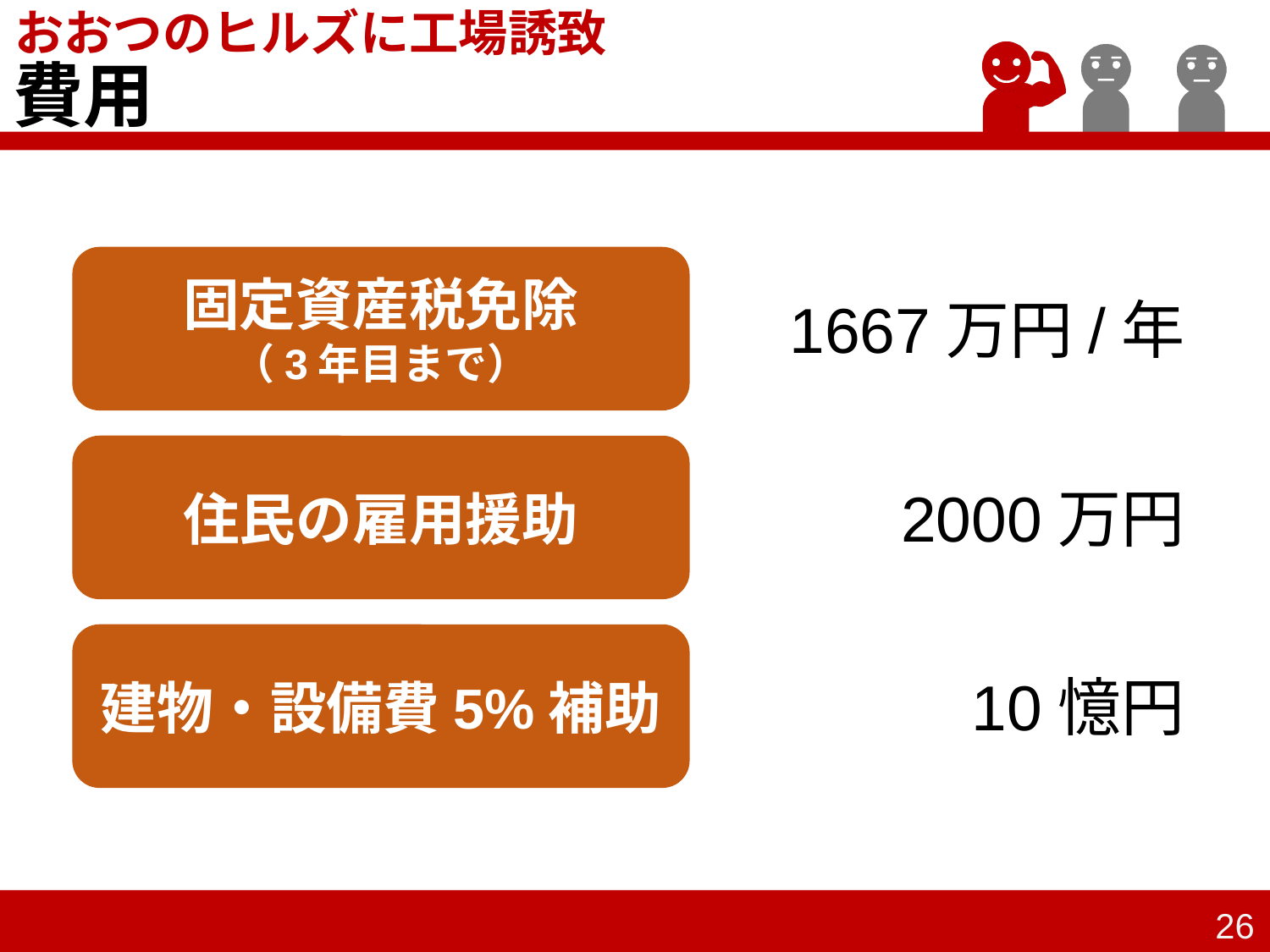

おおつのヒルズに工場誘致
# 費用
固定資産税免除
（3年目まで）
1667万円/年
住民の雇用援助
2000万円
建物・設備費5%補助
10憶円
26